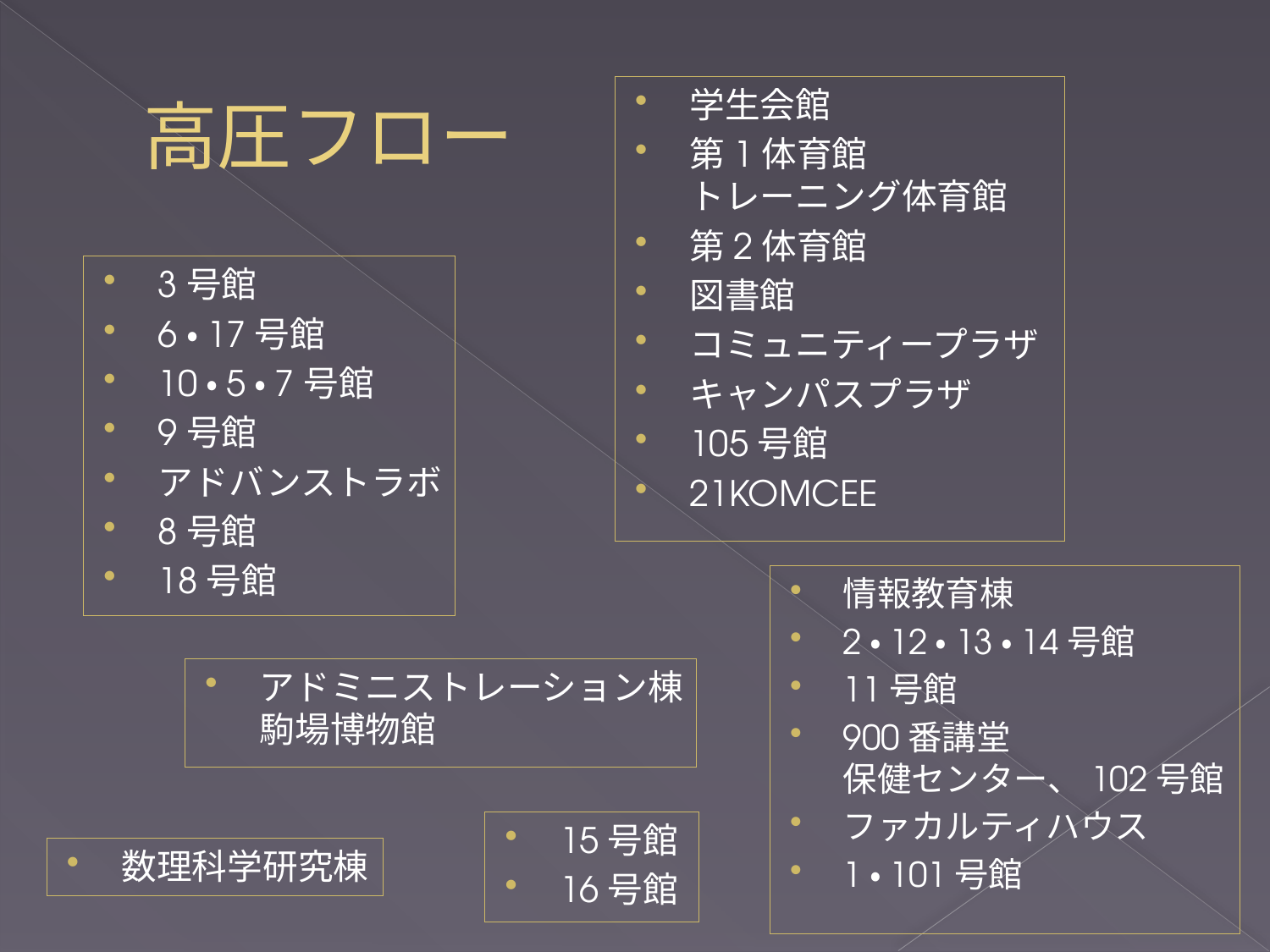

# 高圧フロー
学生会館
第1体育館
トレーニング体育館
第2体育館
図書館
コミュニティープラザ
キャンパスプラザ
105号館
21KOMCEE
3号館
6・17号館
10・5・7号館
9号館
アドバンストラボ
8号館
18号館

情報教育棟
2・12・13・14号館
11号館
900番講堂
保健センター、102号館
ファカルティハウス
1・101号館

アドミニストレーション棟
駒場博物館
15号館
16号館

数理科学研究棟